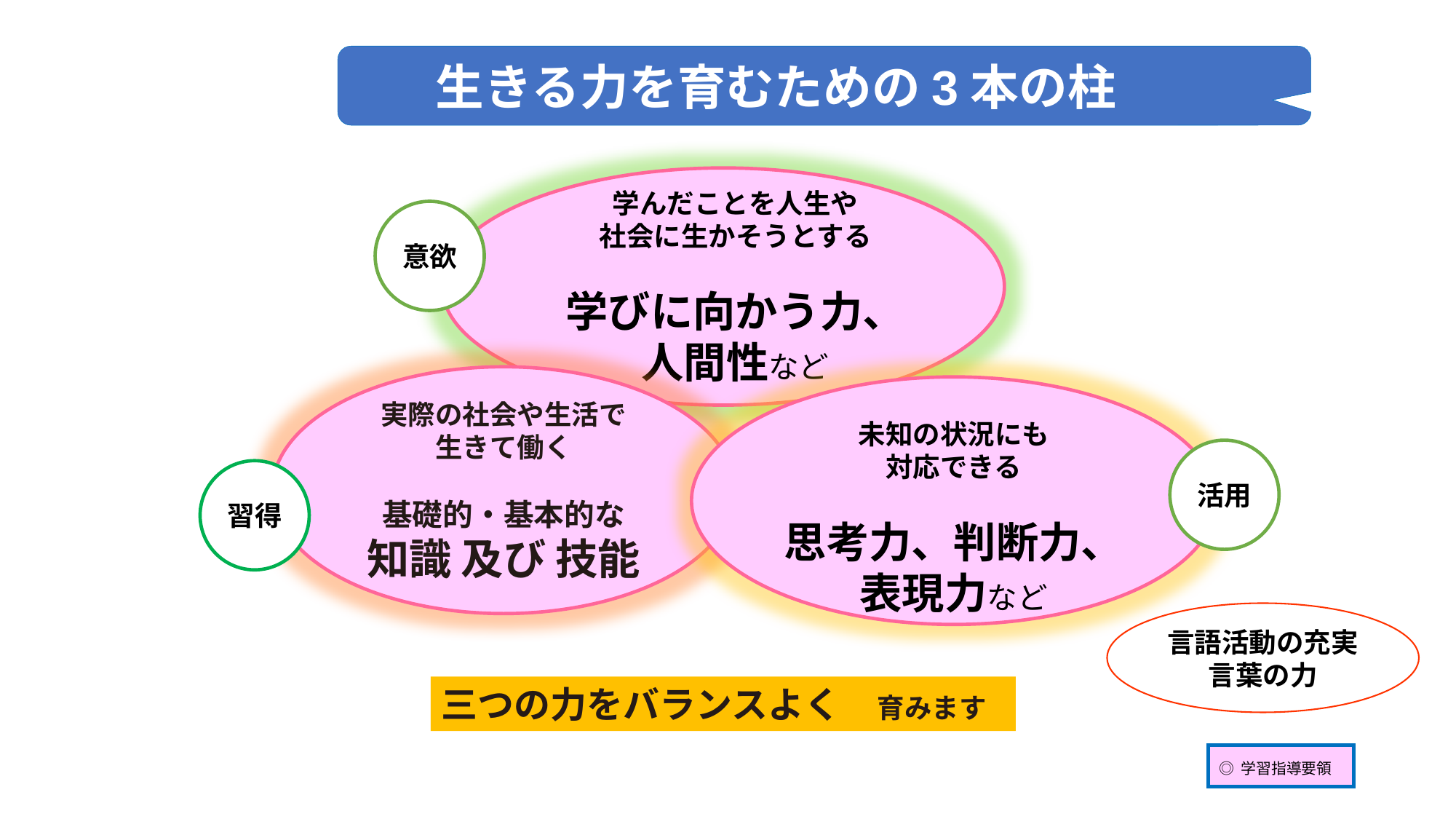

生きる力を育むための3本の柱

学んだことを人生や
社会に生かそうとする

学びに向かう力、
人間性など
意欲
実際の社会や生活で
生きて働く

基礎的・基本的な
知識 及び 技能

未知の状況にも
対応できる

思考力、判断力、
表現力など
活用
習得
言語活動の充実
言葉の力
三つの力をバランスよく　育みます
◎ 学習指導要領